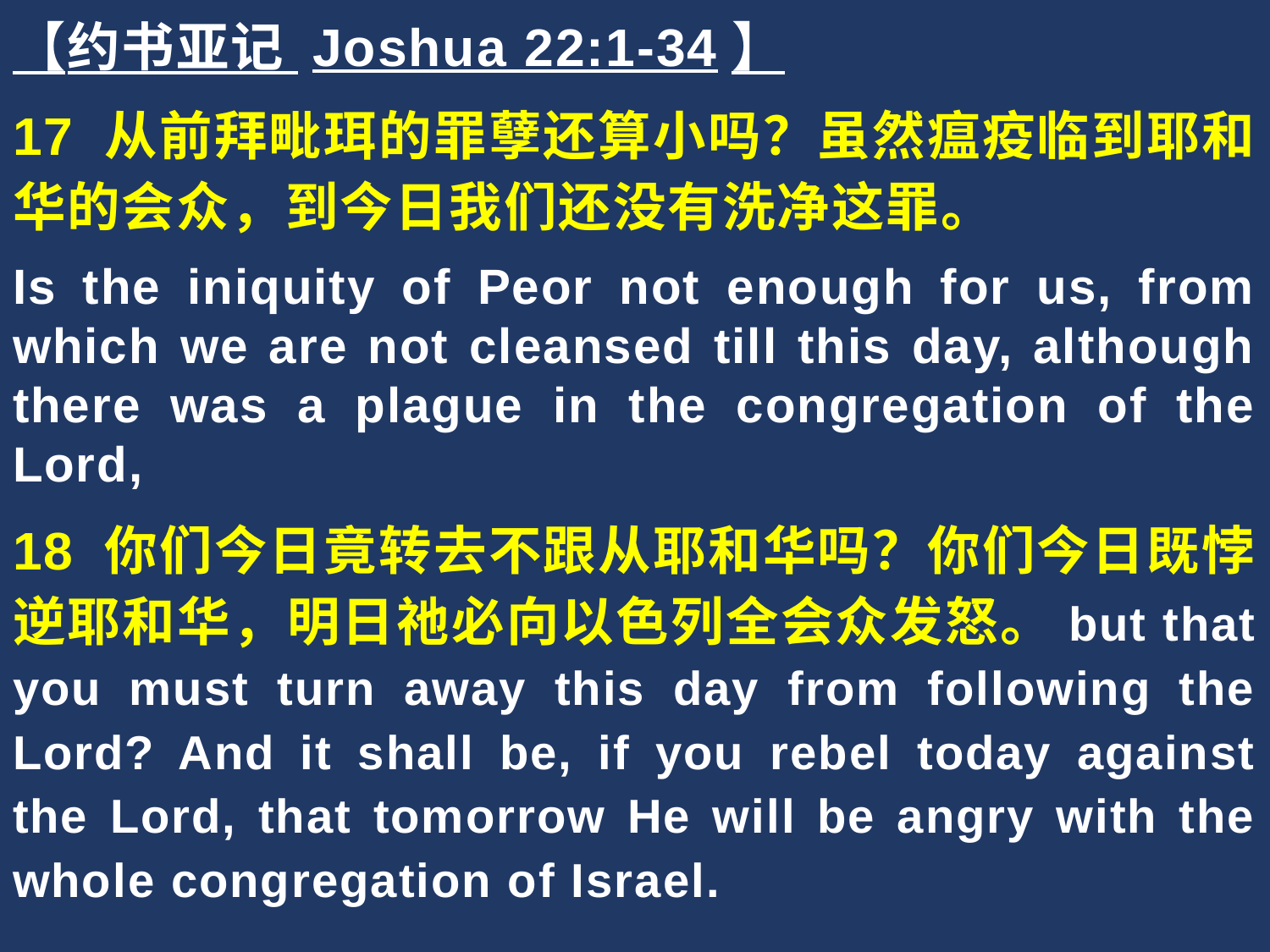

【约书亚记 Joshua 22:1-34】
17 从前拜毗珥的罪孽还算小吗？虽然瘟疫临到耶和华的会众，到今日我们还没有洗净这罪。
Is the iniquity of Peor not enough for us, from which we are not cleansed till this day, although there was a plague in the congregation of the Lord,
18 你们今日竟转去不跟从耶和华吗？你们今日既悖逆耶和华，明日祂必向以色列全会众发怒。but that you must turn away this day from following the Lord? And it shall be, if you rebel today against the Lord, that tomorrow He will be angry with the whole congregation of Israel.